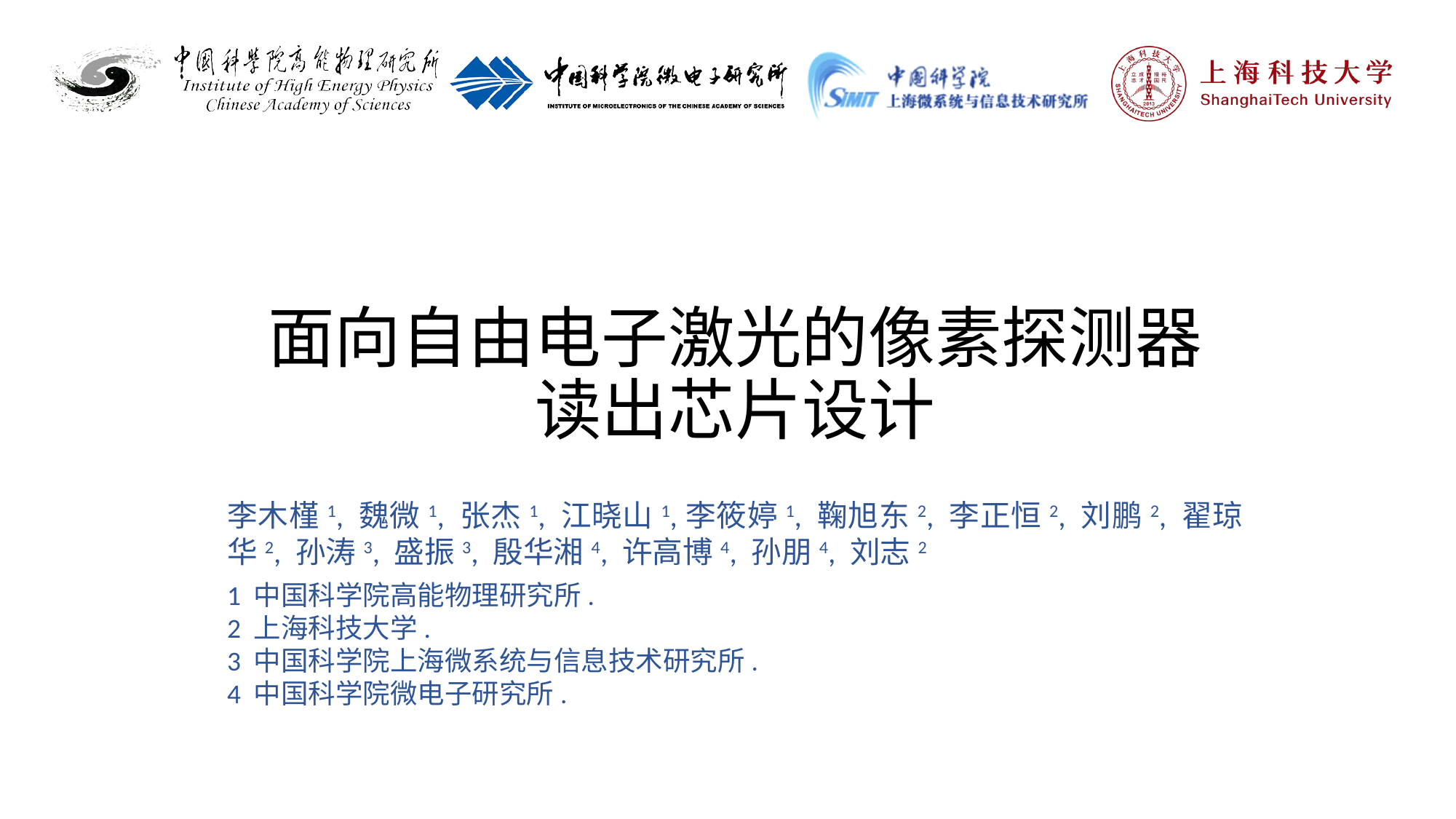

# 面向自由电子激光的像素探测器 读出芯片设计
李木槿1, 魏微1, 张杰1, 江晓山1,李筱婷1, 鞠旭东2, 李正恒2, 刘鹏2, 翟琼华2, 孙涛3, 盛振3, 殷华湘4, 许高博4, 孙朋4, 刘志2
1 中国科学院高能物理研究所.
2 上海科技大学.
3 中国科学院上海微系统与信息技术研究所.
4 中国科学院微电子研究所.